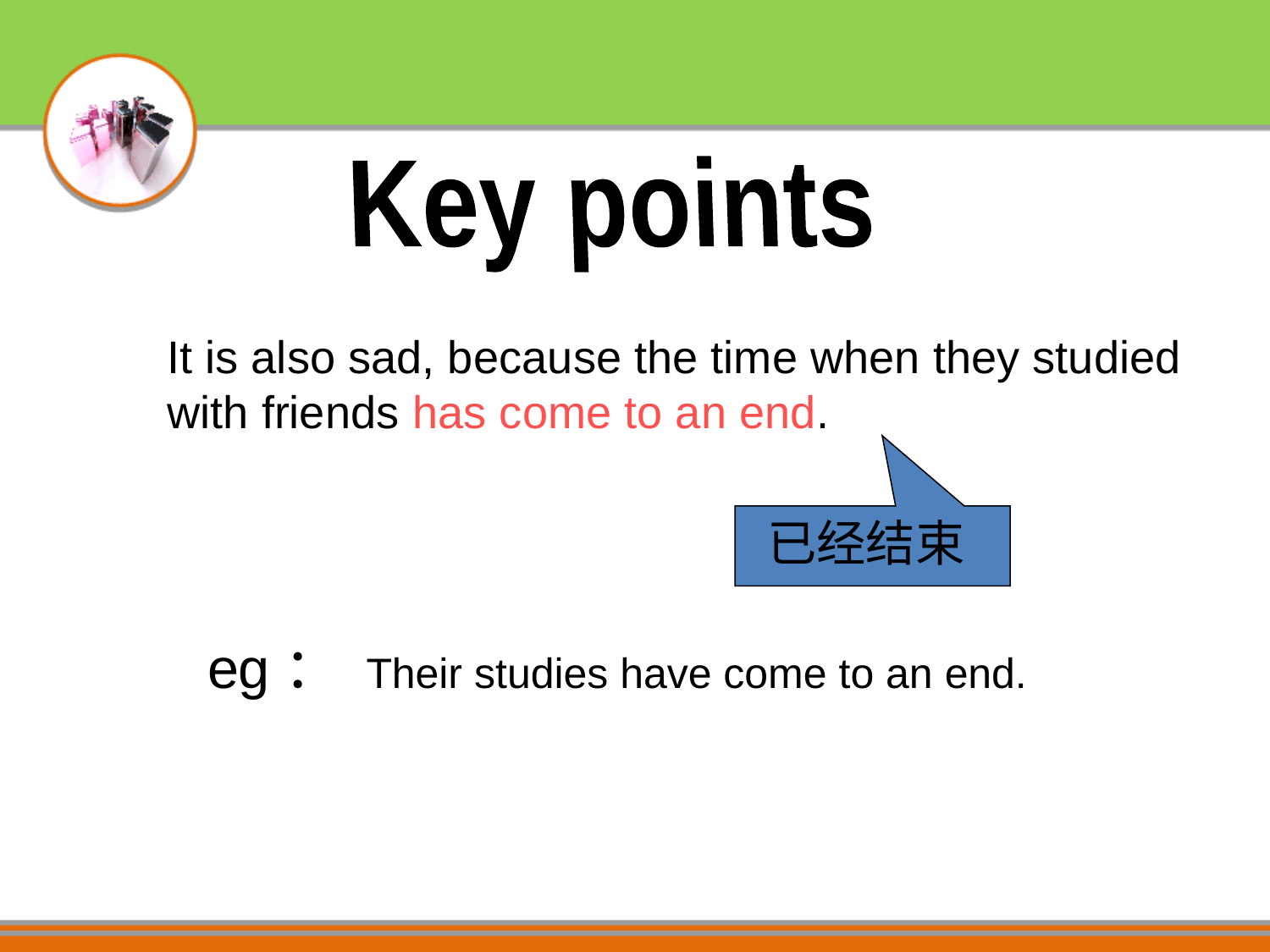

Key points
It is also sad, because the time when they studied with friends has come to an end.

已经结束
eg： Their studies have come to an end.